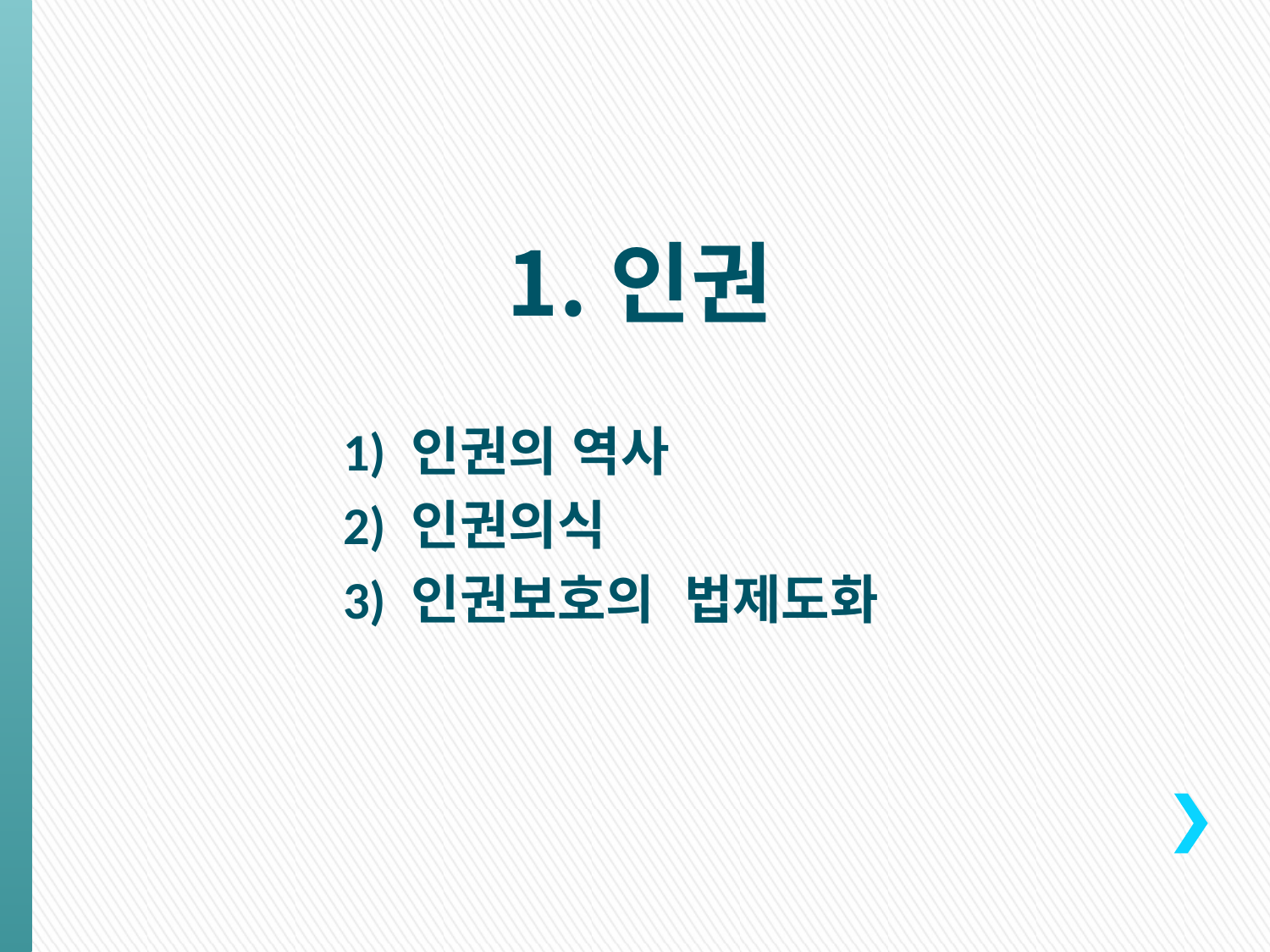

인권

                      1) 인권의 역사
                      2) 인권의식
                      3) 인권보호의  법제도화